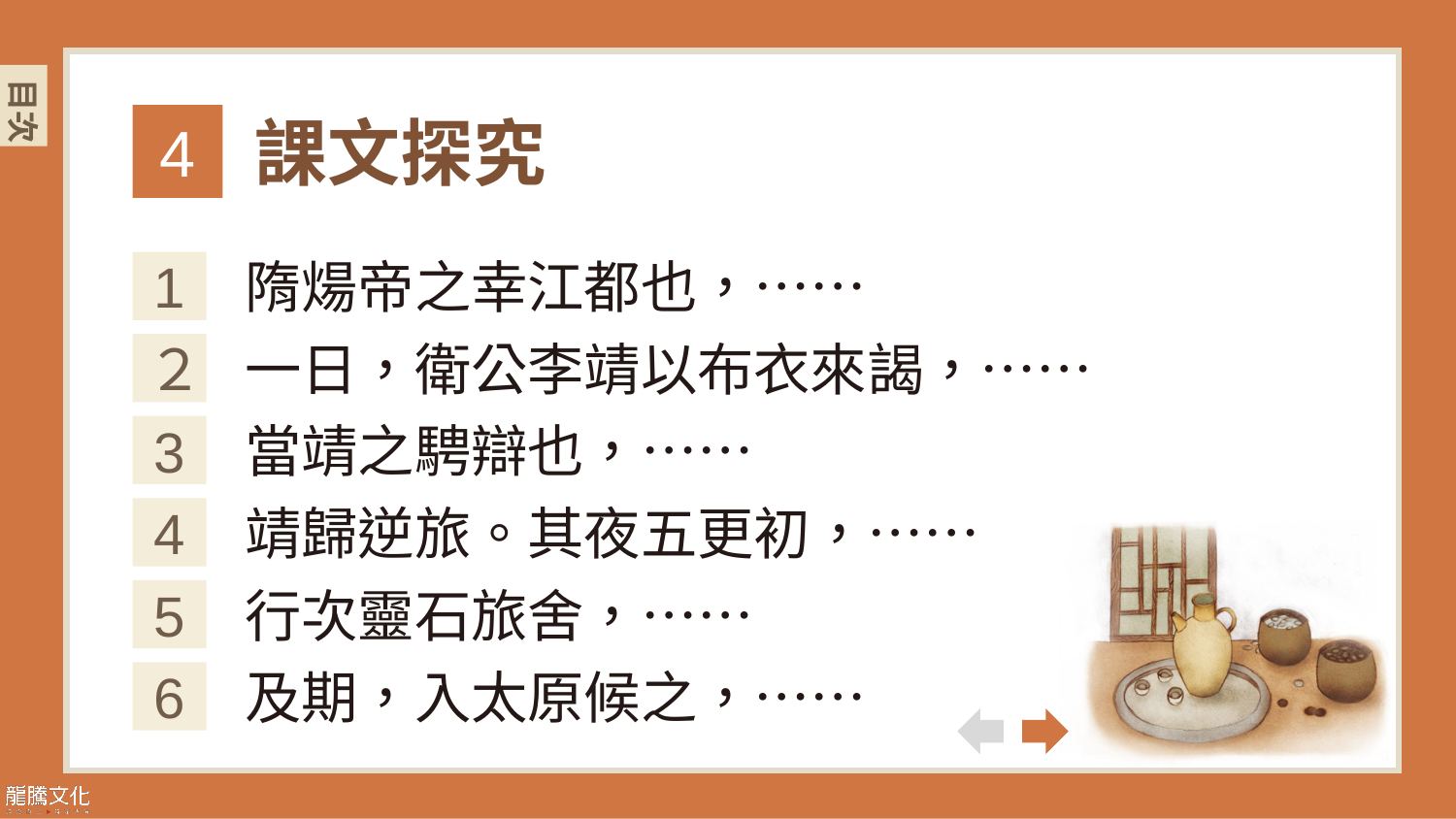

課文探究
4
隋煬帝之幸江都也，……

1
一日，衛公李靖以布衣來謁，……

２
當靖之騁辯也，……

3
靖歸逆旅。其夜五更初，……

4
行次靈石旅舍，……

5
及期，入太原候之，……

6